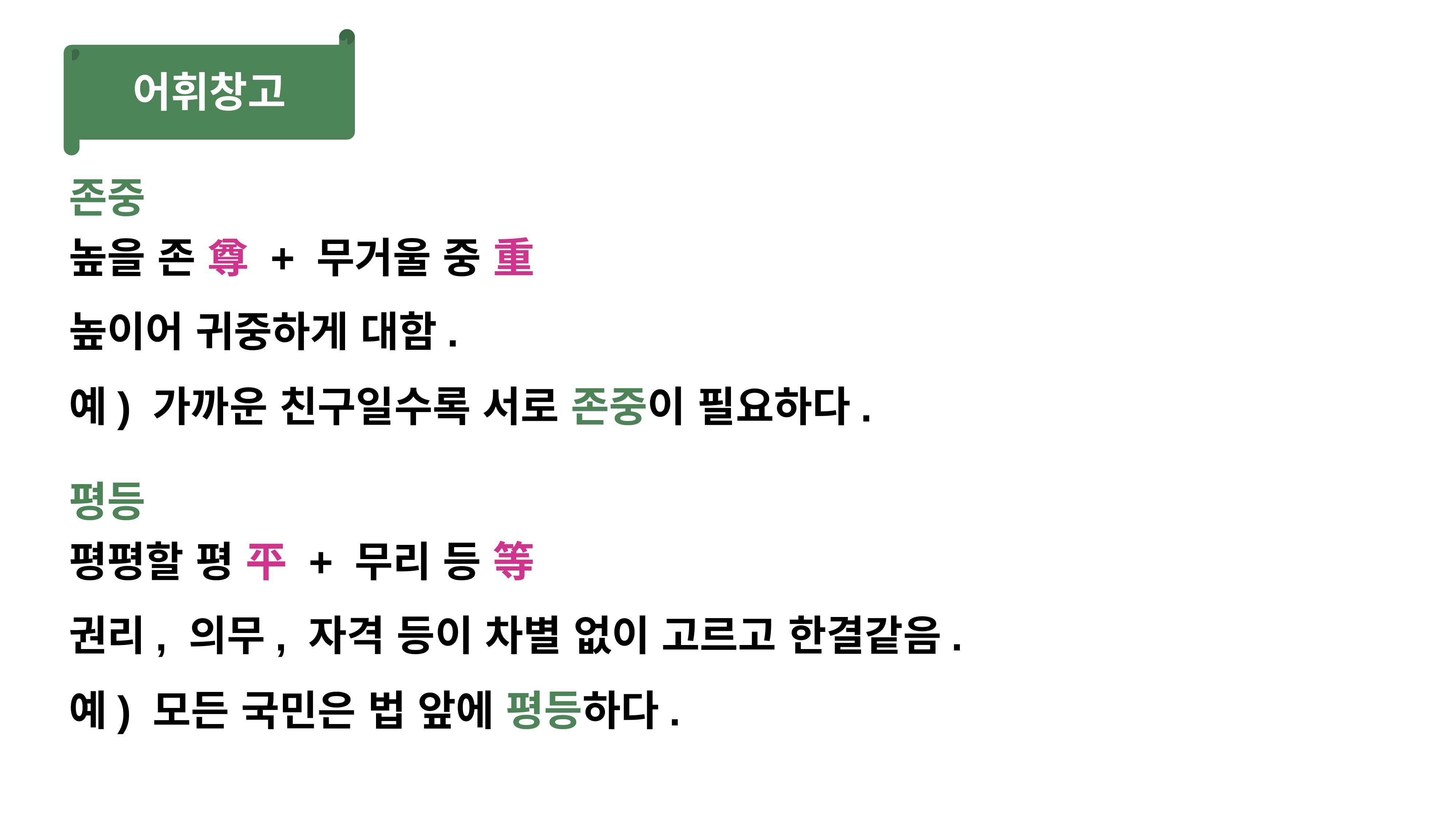

어휘창고
존중
높을 존 尊 + 무거울 중 重
높이어 귀중하게 대함.
예) 가까운 친구일수록 서로 존중이 필요하다.
평등
평평할 평 平 + 무리 등 等
권리, 의무, 자격 등이 차별 없이 고르고 한결같음.
예) 모든 국민은 법 앞에 평등하다.